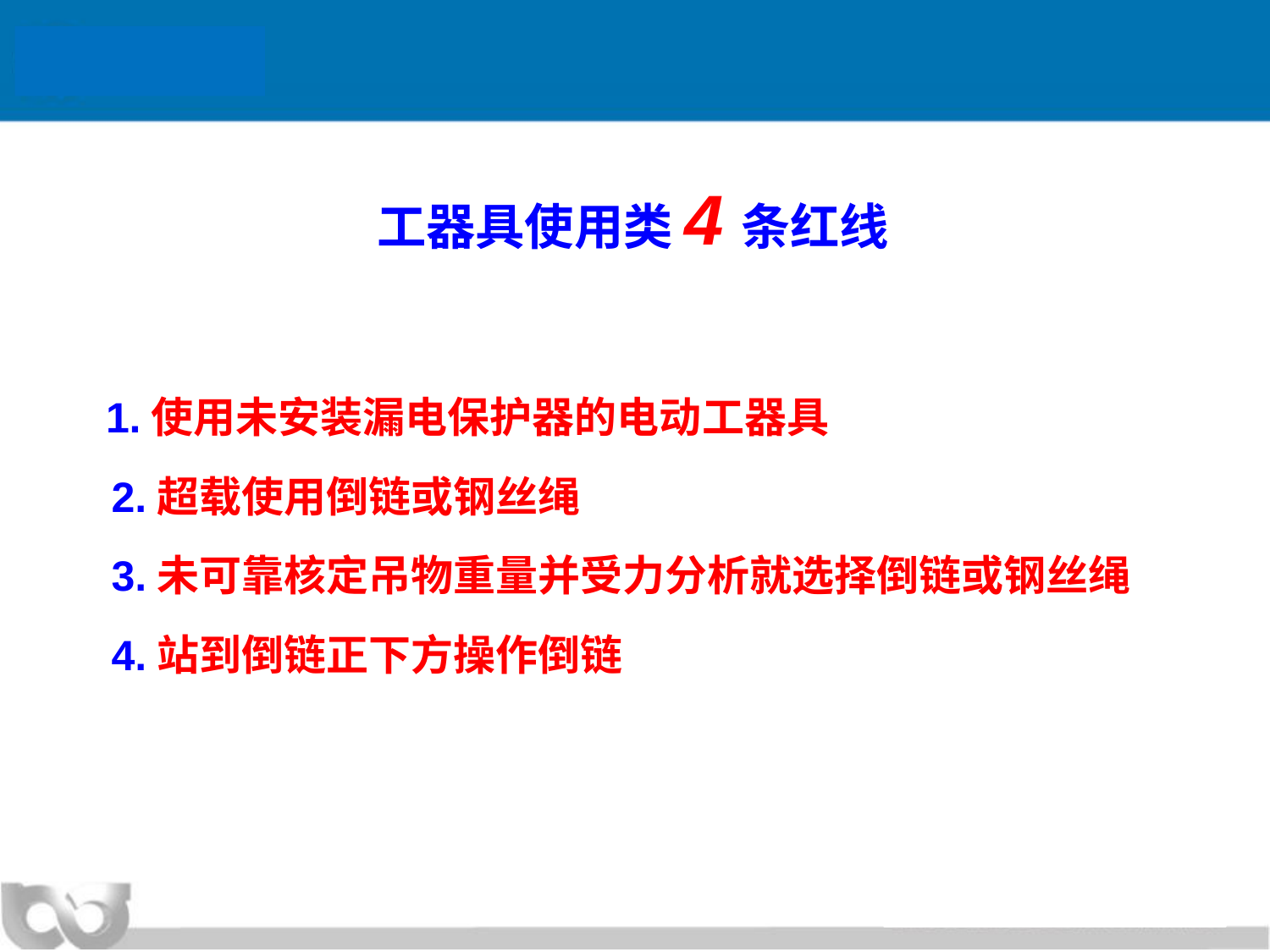

工器具使用类4条红线
# 1.使用未安装漏电保护器的电动工器具 2.超载使用倒链或钢丝绳 3.未可靠核定吊物重量并受力分析就选择倒链或钢丝绳 4.站到倒链正下方操作倒链